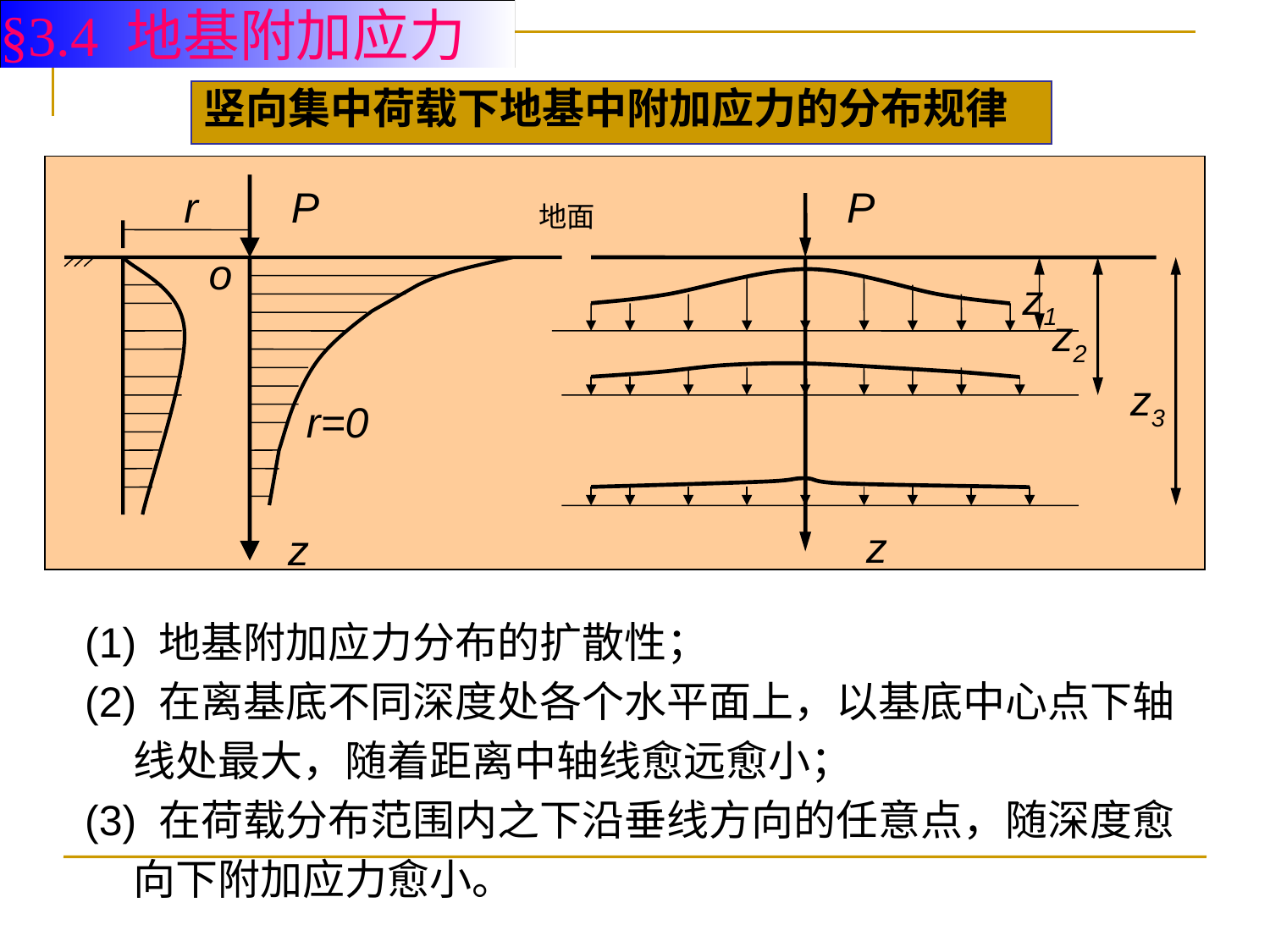

§3.4 地基附加应力
竖向集中荷载下地基中附加应力的分布规律

r

P
P
地面

o

z1

z2

z3

r=0

z
z
(1) 地基附加应力分布的扩散性；
(2) 在离基底不同深度处各个水平面上，以基底中心点下轴
    线处最大，随着距离中轴线愈远愈小；
(3) 在荷载分布范围内之下沿垂线方向的任意点，随深度愈
    向下附加应力愈小。